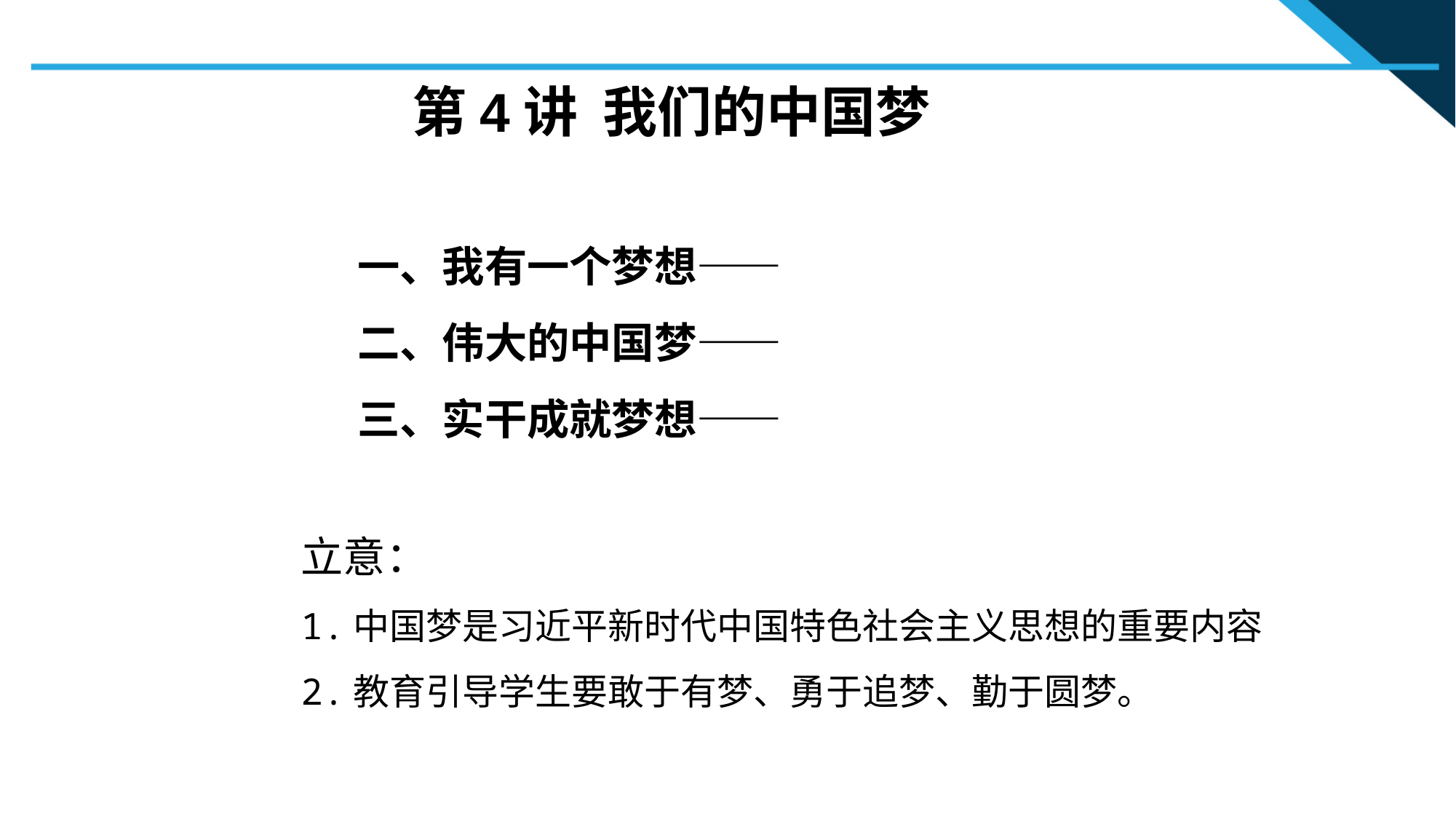

第4讲  我们的中国梦
一、我有一个梦想——
二、伟大的中国梦——
三、实干成就梦想——
立意：
1.中国梦是习近平新时代中国特色社会主义思想的重要内容
2.教育引导学生要敢于有梦、勇于追梦、勤于圆梦。